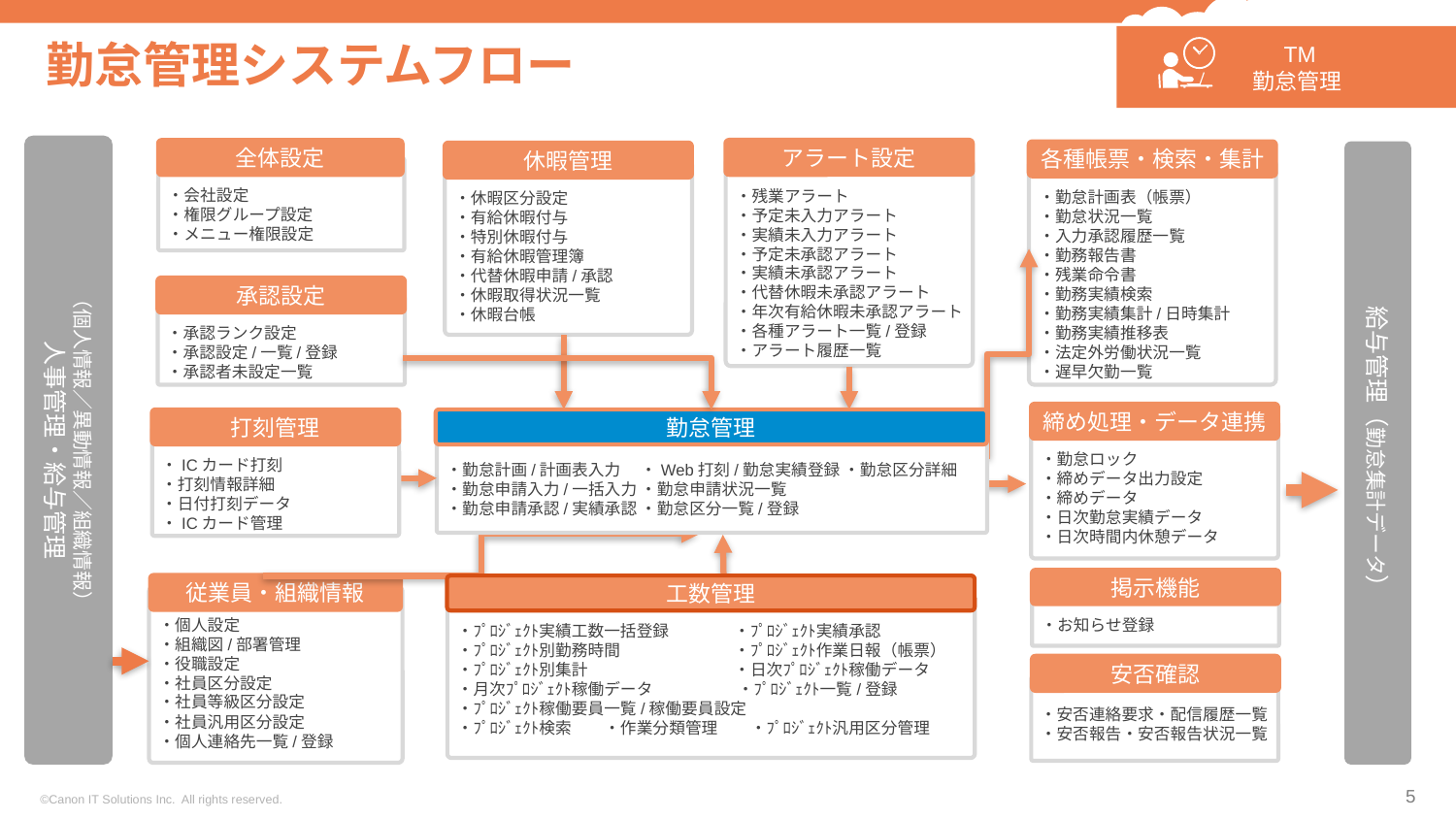

TM
　勤怠管理
# 勤怠管理システムフロー

（個人情報／異動情報／組織情報）
人事管理・給与管理
アラート設定
全体設定
各種帳票・検索・集計
給与管理（勤怠集計データ）
休暇管理

・残業アラート
・予定未入力アラート
・実績未入力アラート
・予定未承認アラート
・実績未承認アラート
・代替休暇未承認アラート
・年次有給休暇未承認アラート
・各種アラート一覧/登録
・アラート履歴一覧

・会社設定
・権限グループ設定
・メニュー権限設定

・勤怠計画表（帳票）
・勤怠状況一覧
・入力承認履歴一覧
・勤務報告書
・残業命令書
・勤務実績検索
・勤務実績集計/日時集計
・勤務実績推移表
・法定外労働状況一覧
・遅早欠勤一覧

・休暇区分設定
・有給休暇付与
・特別休暇付与
・有給休暇管理簿
・代替休暇申請/承認
・休暇取得状況一覧
・休暇台帳
承認設定

・承認ランク設定
・承認設定/一覧/登録
・承認者未設定一覧
締め処理・データ連携
打刻管理
勤怠管理

・勤怠ロック
・締めデータ出力設定
・締めデータ
・日次勤怠実績データ
・日次時間内休憩データ

・ICカード打刻
・打刻情報詳細
・日付打刻データ
・ICカード管理

・勤怠計画/計画表入力　 ・Web打刻/勤怠実績登録 ・勤怠区分詳細
・勤怠申請入力/一括入力 ・勤怠申請状況一覧
・勤怠申請承認/実績承認 ・勤怠区分一覧/登録
掲示機能
従業員・組織情報
工数管理

・個人設定
・組織図/部署管理
・役職設定
・社員区分設定
・社員等級区分設定
・社員汎用区分設定
・個人連絡先一覧/登録

・お知らせ登録

・ﾌﾟﾛｼﾞｪｸﾄ実績工数一括登録　　　　・ﾌﾟﾛｼﾞｪｸﾄ実績承認
・ﾌﾟﾛｼﾞｪｸﾄ別勤務時間　　　　　　　・ﾌﾟﾛｼﾞｪｸﾄ作業日報（帳票）
・ﾌﾟﾛｼﾞｪｸﾄ別集計　　　　　　　　　・日次ﾌﾟﾛｼﾞｪｸﾄ稼働データ
・月次ﾌﾟﾛｼﾞｪｸﾄ稼働データ　　　　　 ・ﾌﾟﾛｼﾞｪｸﾄ一覧/登録
・ﾌﾟﾛｼﾞｪｸﾄ稼働要員一覧/稼働要員設定
・ﾌﾟﾛｼﾞｪｸﾄ検索　　・作業分類管理　　・ﾌﾟﾛｼﾞｪｸﾄ汎用区分管理
安否確認

・安否連絡要求・配信履歴一覧
・安否報告・安否報告状況一覧
©Canon IT Solutions Inc.  All rights reserved.
5